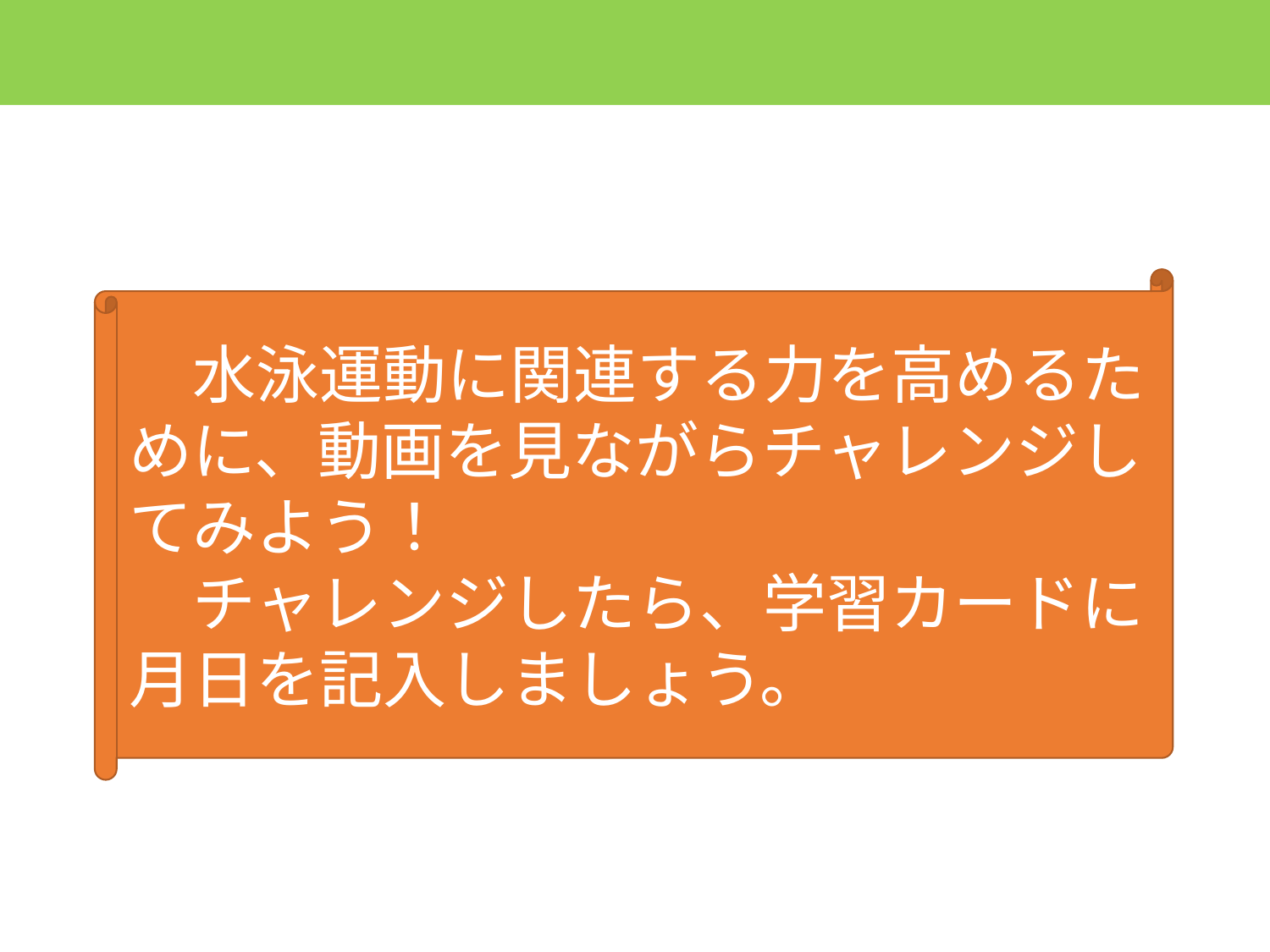

水泳運動に関連する力を高めるために、動画を見ながらチャレンジしてみよう！
　チャレンジしたら、学習カードに月日を記入しましょう。